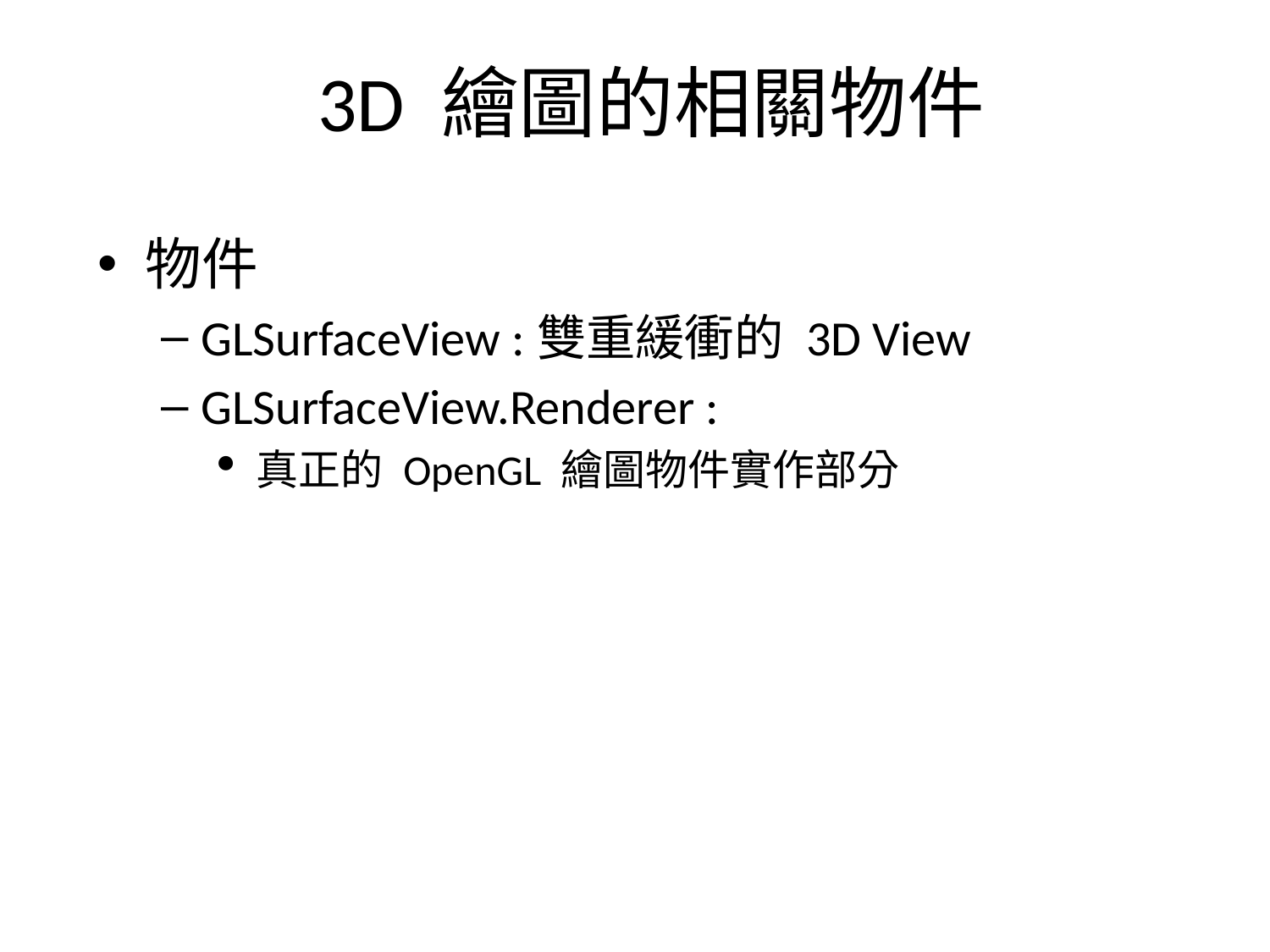

# 3D 繪圖的相關物件
物件
GLSurfaceView :雙重緩衝的 3D View
GLSurfaceView.Renderer :
真正的 OpenGL 繪圖物件實作部分